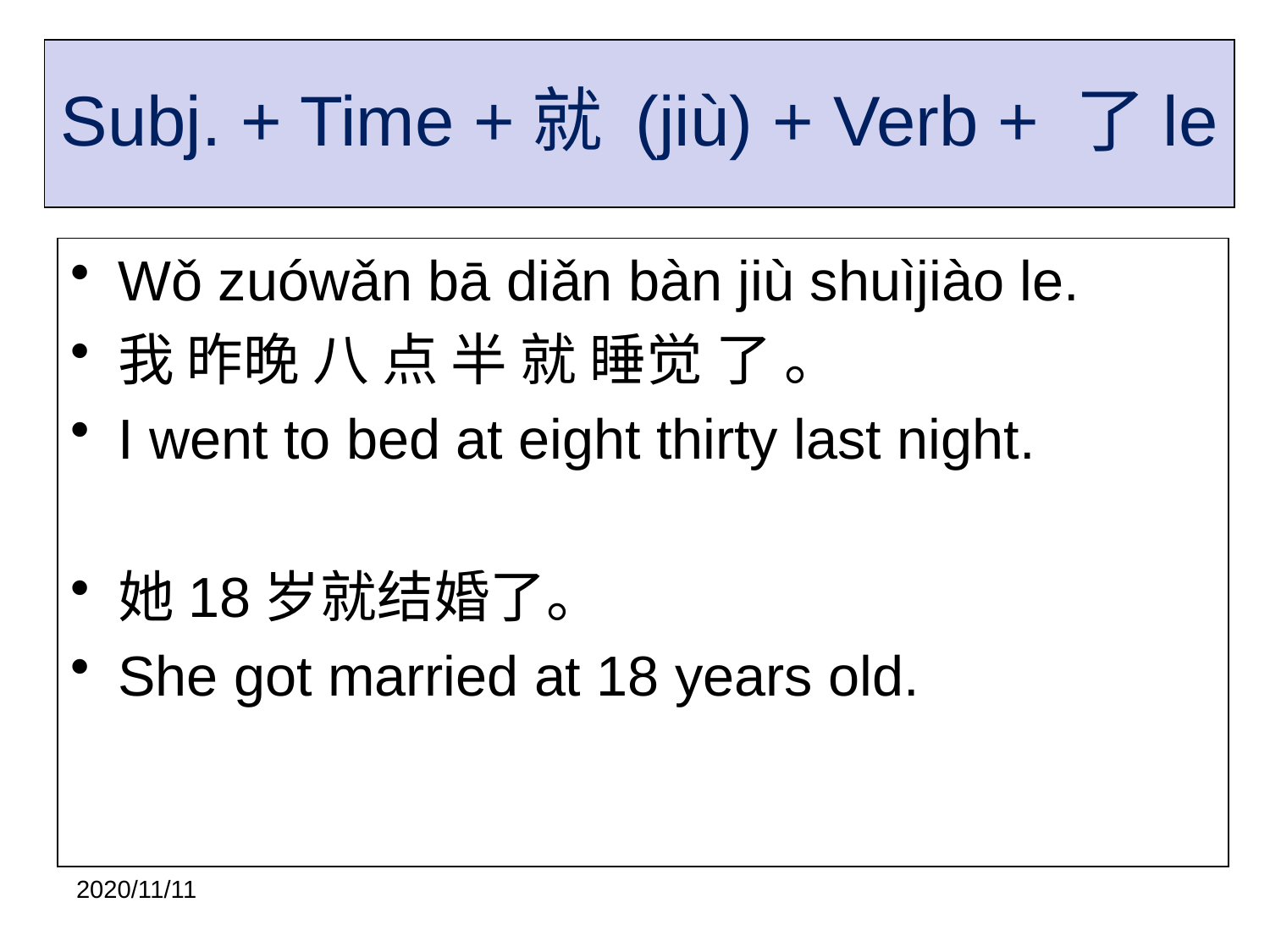

# Subj. + Time +就 (jiù) + Verb + 了le
Wǒ zuówǎn bā diǎn bàn jiù shuìjiào le.
我 昨晚 八 点 半 就 睡觉 了 。
I went to bed at eight thirty last night.
Tā shíbā suì jiù jiéhūn le.
她18岁就结婚了。
She got married at 18 years old.

2020/11/11